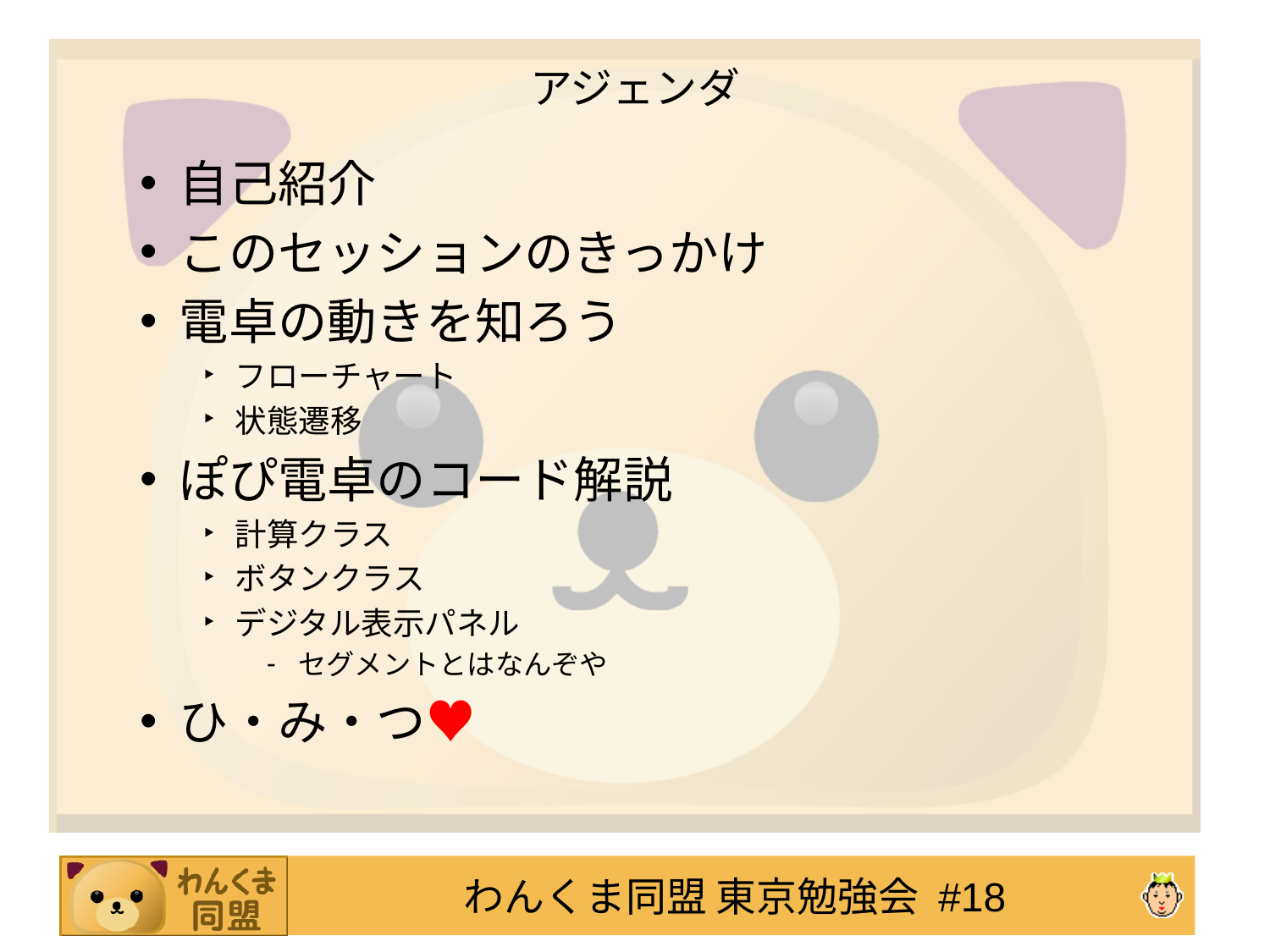

# アジェンダ
自己紹介
このセッションのきっかけ
電卓の動きを知ろう
フローチャート
状態遷移
ぽぴ電卓のコード解説
計算クラス
ボタンクラス
デジタル表示パネル
セグメントとはなんぞや
ひ・み・つ♥